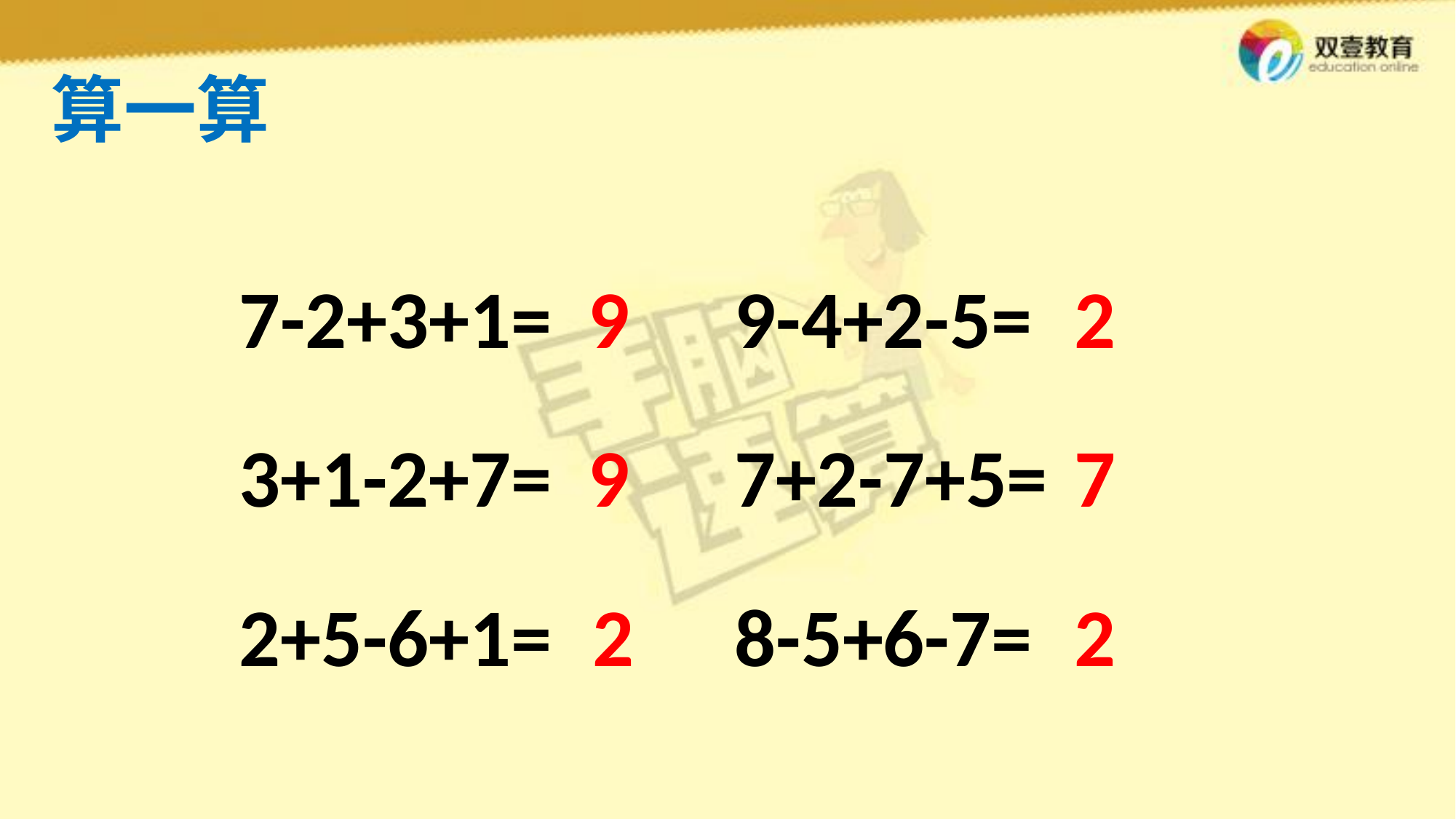

算一算
7-2+3+1=
9
9-4+2-5=
2
3+1-2+7=
9
7+2-7+5=
7
2+5-6+1=
2
8-5+6-7=
2